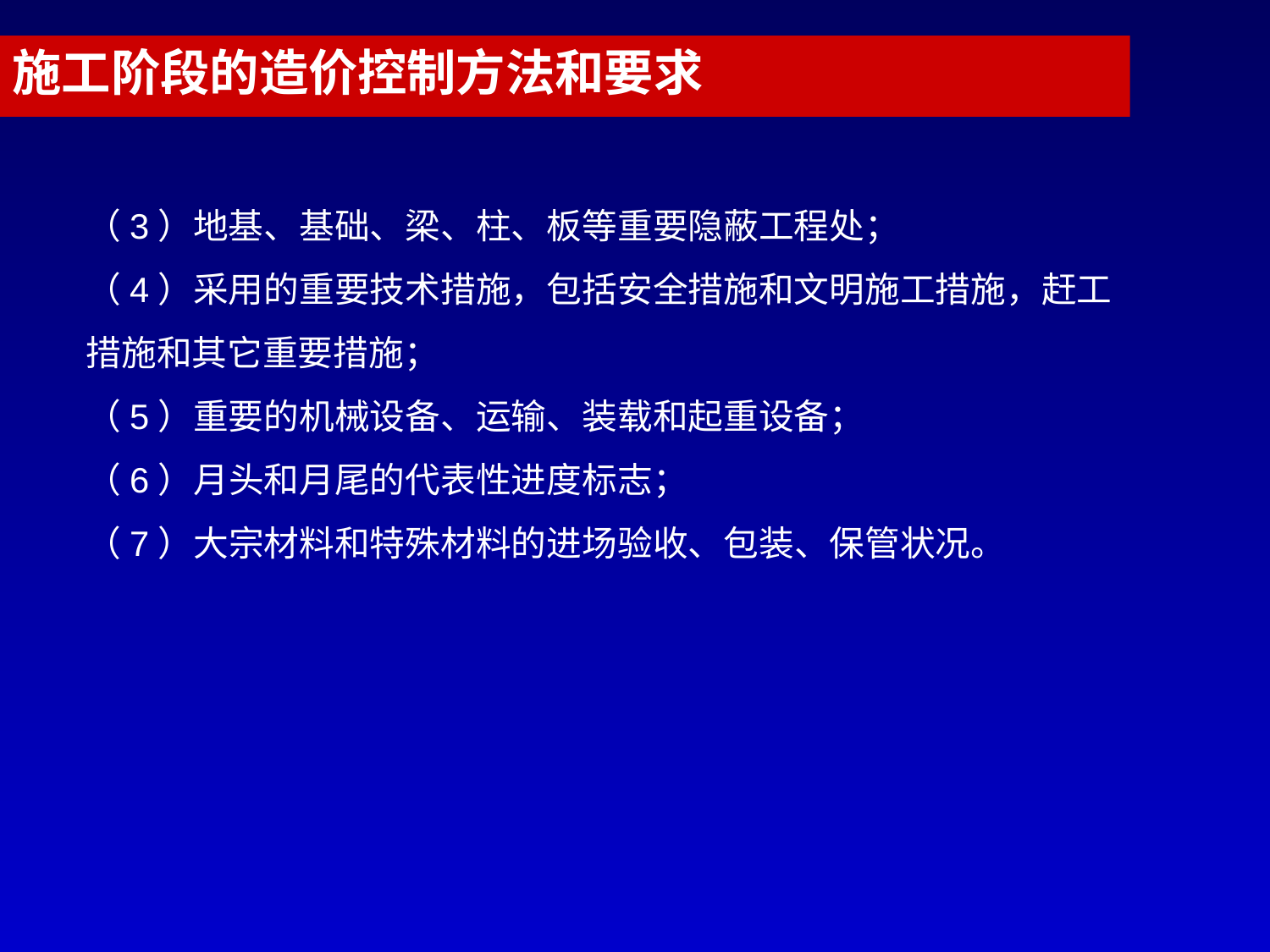

施工阶段的造价控制方法和要求
（3）地基、基础、梁、柱、板等重要隐蔽工程处；
（4）采用的重要技术措施，包括安全措施和文明施工措施，赶工措施和其它重要措施；
（5）重要的机械设备、运输、装载和起重设备；
（6）月头和月尾的代表性进度标志；
（7）大宗材料和特殊材料的进场验收、包装、保管状况。
114